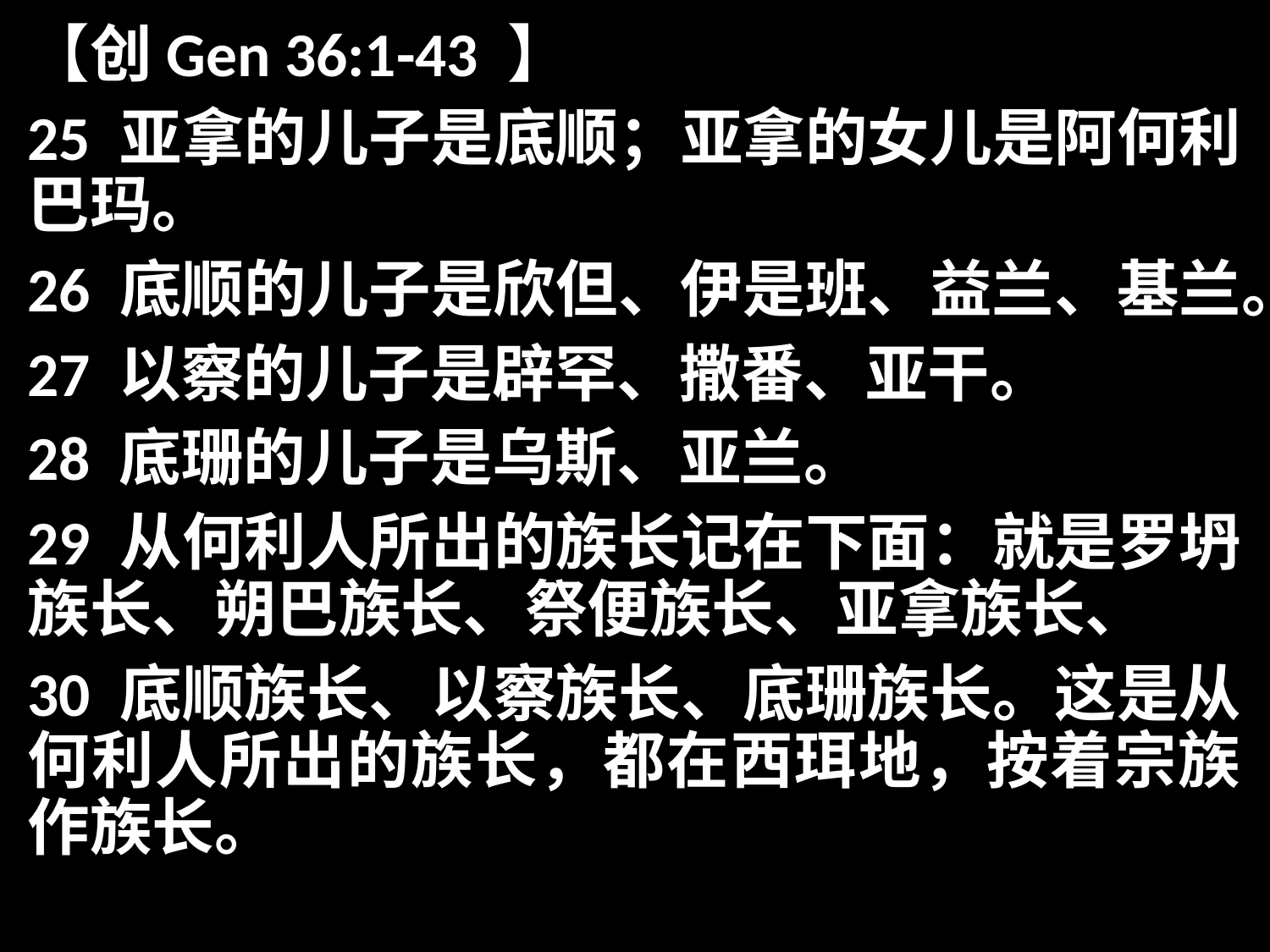

【创Gen 36:1-43 】
25 亚拿的儿子是底顺；亚拿的女儿是阿何利巴玛。
26 底顺的儿子是欣但、伊是班、益兰、基兰。
27 以察的儿子是辟罕、撒番、亚干。
28 底珊的儿子是乌斯、亚兰。
29 从何利人所出的族长记在下面：就是罗坍族长、朔巴族长、祭便族长、亚拿族长、
30 底顺族长、以察族长、底珊族长。这是从何利人所出的族长，都在西珥地，按着宗族作族长。